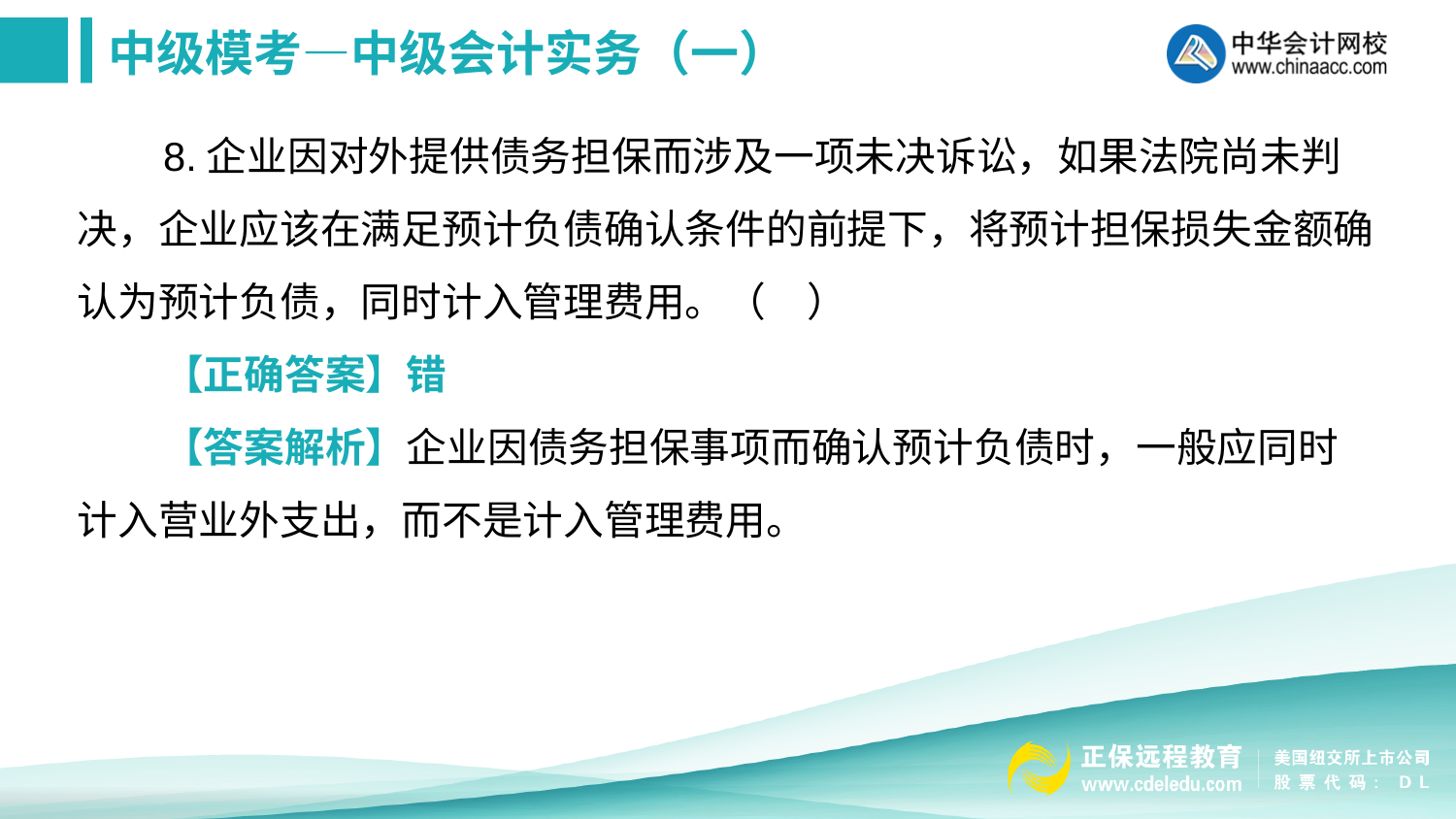

8.企业因对外提供债务担保而涉及一项未决诉讼，如果法院尚未判决，企业应该在满足预计负债确认条件的前提下，将预计担保损失金额确认为预计负债，同时计入管理费用。（　）
【正确答案】错
【答案解析】企业因债务担保事项而确认预计负债时，一般应同时计入营业外支出，而不是计入管理费用。